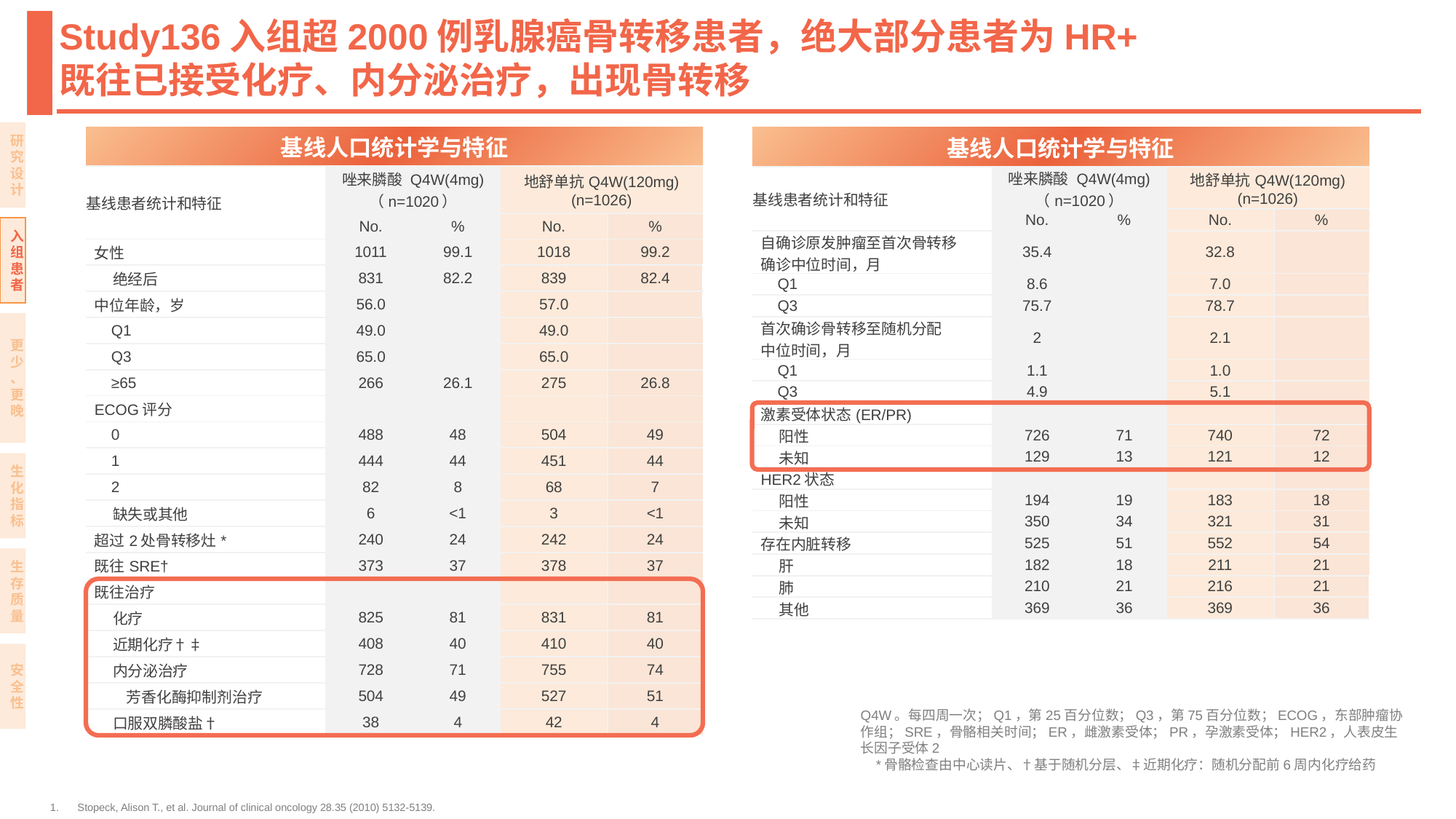

# Study136入组超2000例乳腺癌骨转移患者，绝大部分患者为HR+ 既往已接受化疗、内分泌治疗，出现骨转移
研究设计
| 基线人口统计学与特征 |  |  |  |  |
| --- | --- | --- | --- | --- |
| 基线患者统计和特征 | 唑来膦酸 Q4W(4mg) （n=1020） |  | 地舒单抗Q4W(120mg) (n=1026) |  |
|  | No. | % | No. | % |
| 女性 | 1011 | 99.1 | 1018 | 99.2 |
| 绝经后 | 831 | 82.2 | 839 | 82.4 |
| 中位年龄，岁 | 56.0 |  | 57.0 |  |
| Q1 | 49.0 |  | 49.0 |  |
| Q3 | 65.0 |  | 65.0 |  |
| ≥65 | 266 | 26.1 | 275 | 26.8 |
| ECOG评分 |  |  |  |  |
| 0 | 488 | 48 | 504 | 49 |
| 1 | 444 | 44 | 451 | 44 |
| 2 | 82 | 8 | 68 | 7 |
| 缺失或其他 | 6 | <1 | 3 | <1 |
| 超过2处骨转移灶\* | 240 | 24 | 242 | 24 |
| 既往SRE† | 373 | 37 | 378 | 37 |
| 既往治疗 |  |  |  |  |
| 化疗 | 825 | 81 | 831 | 81 |
| 近期化疗†‡ | 408 | 40 | 410 | 40 |
| 内分泌治疗 | 728 | 71 | 755 | 74 |
| 芳香化酶抑制剂治疗 | 504 | 49 | 527 | 51 |
| 口服双膦酸盐† | 38 | 4 | 42 | 4 |
| 基线人口统计学与特征 |  |  |  |  |
| --- | --- | --- | --- | --- |
| 基线患者统计和特征 | 唑来膦酸 Q4W(4mg) （n=1020） |  | 地舒单抗Q4W(120mg) (n=1026) |  |
|  | No. | % | No. | % |
| 自确诊原发肿瘤至首次骨转移 确诊中位时间，月 | 35.4 |  | 32.8 |  |
| Q1 | 8.6 |  | 7.0 |  |
| Q3 | 75.7 |  | 78.7 |  |
| 首次确诊骨转移至随机分配 中位时间，月 | 2 |  | 2.1 |  |
| Q1 | 1.1 |  | 1.0 |  |
| Q3 | 4.9 |  | 5.1 |  |
| 激素受体状态(ER/PR) |  |  |  |  |
| 阳性 | 726 | 71 | 740 | 72 |
| 未知 | 129 | 13 | 121 | 12 |
| HER2状态 |  |  |  |  |
| 阳性 | 194 | 19 | 183 | 18 |
| 未知 | 350 | 34 | 321 | 31 |
| 存在内脏转移 | 525 | 51 | 552 | 54 |
| 肝 | 182 | 18 | 211 | 21 |
| 肺 | 210 | 21 | 216 | 21 |
| 其他 | 369 | 36 | 369 | 36 |
入组患者
更少、更晚

生化指标
生存质量

安全性
Q4W。每四周一次；Q1，第25百分位数；Q3，第75百分位数；ECOG，东部肿瘤协作组；SRE，骨骼相关时间；ER，雌激素受体；PR，孕激素受体；HER2，人表皮生长因子受体2
    *骨骼检查由中心读片、†基于随机分层、‡近期化疗：随机分配前6周内化疗给药
Stopeck, Alison T., et al. Journal of clinical oncology 28.35 (2010) 5132-5139.